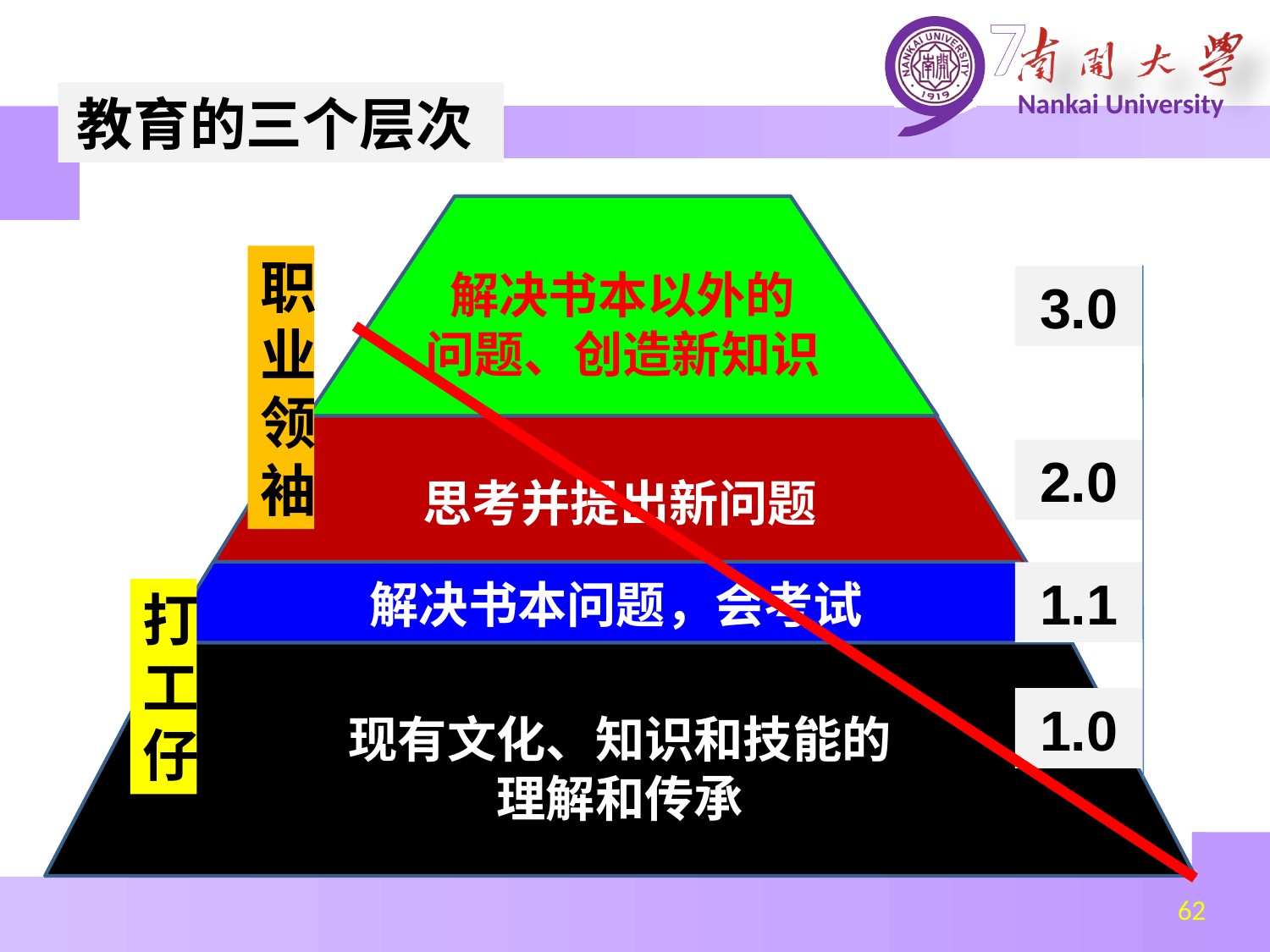

教育的三个层次
解决书本以外的
问题、创造新知识
职业领袖
3.0
思考并提出新问题
2.0
解决书本问题，会考试
1.1
打工仔
现有文化、知识和技能的
理解和传承
1.0